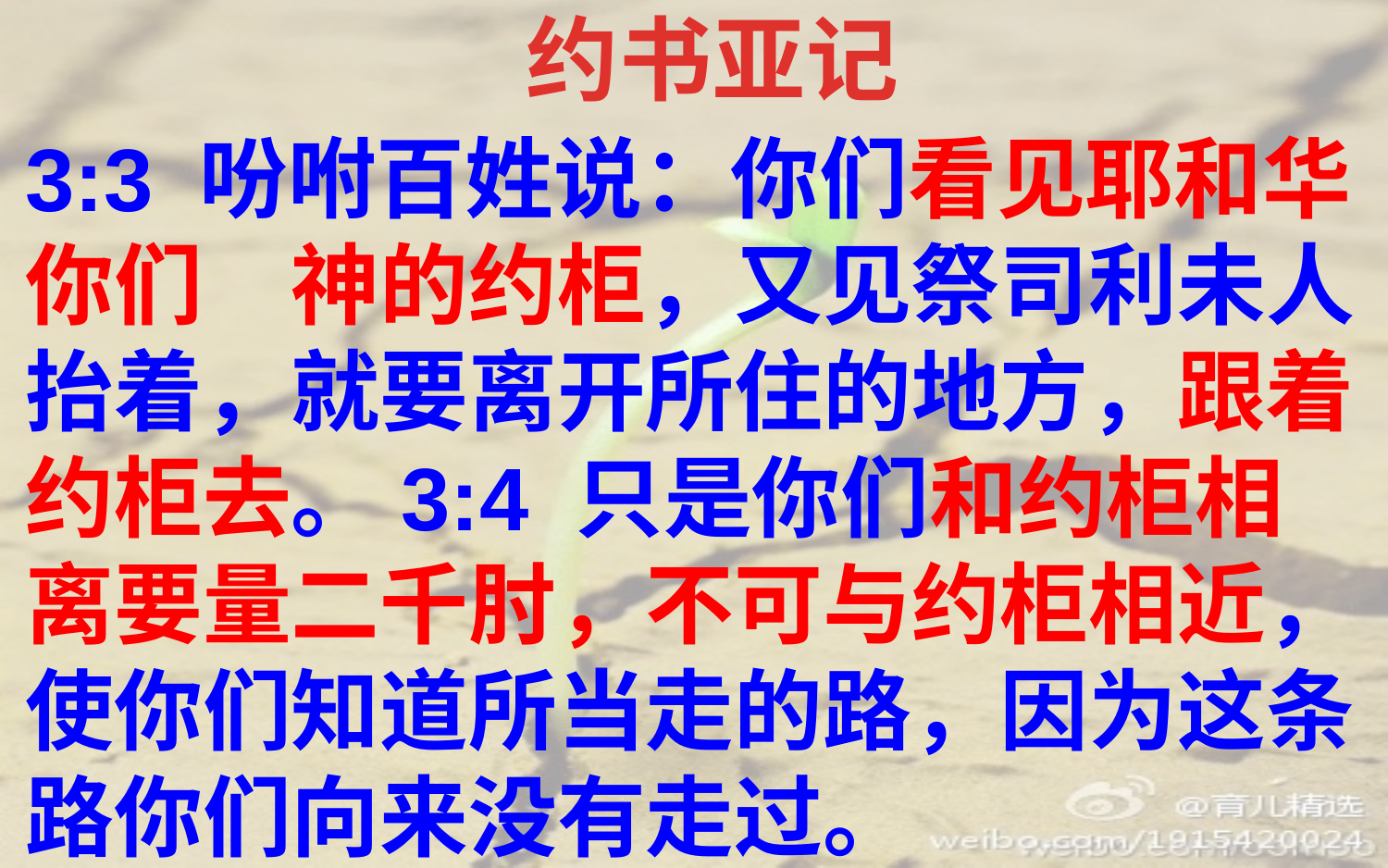

约书亚记
3:3 吩咐百姓说：你们看见耶和华你们　神的约柜，又见祭司利未人抬着，就要离开所住的地方，跟着约柜去。3:4 只是你们和约柜相离要量二千肘，不可与约柜相近，使你们知道所当走的路，因为这条路你们向来没有走过。